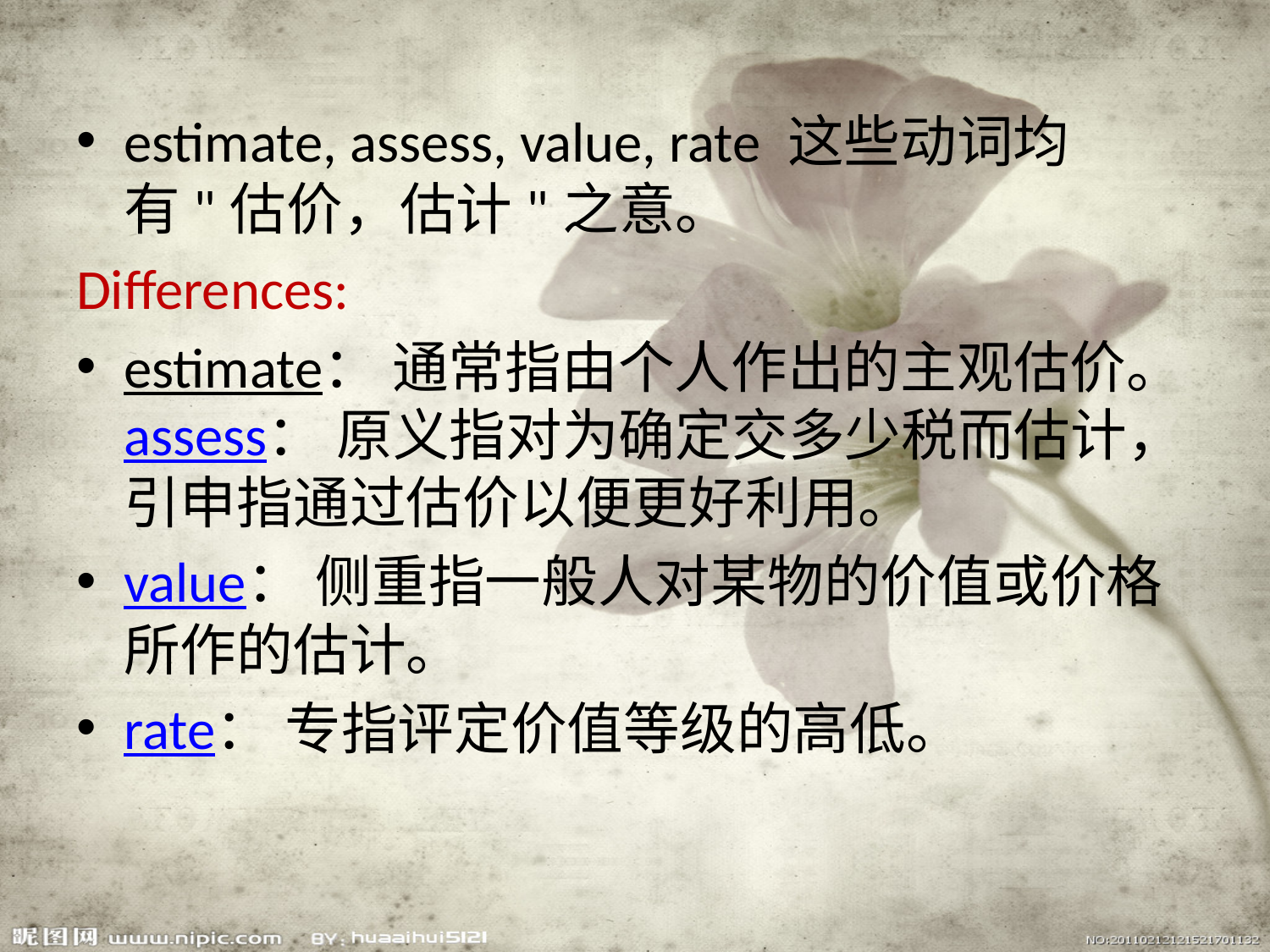

estimate, assess, value, rate 这些动词均有"估价，估计"之意。
Differences:
estimate： 通常指由个人作出的主观估价。 assess： 原义指对为确定交多少税而估计，引申指通过估价以便更好利用。
value： 侧重指一般人对某物的价值或价格所作的估计。
rate： 专指评定价值等级的高低。